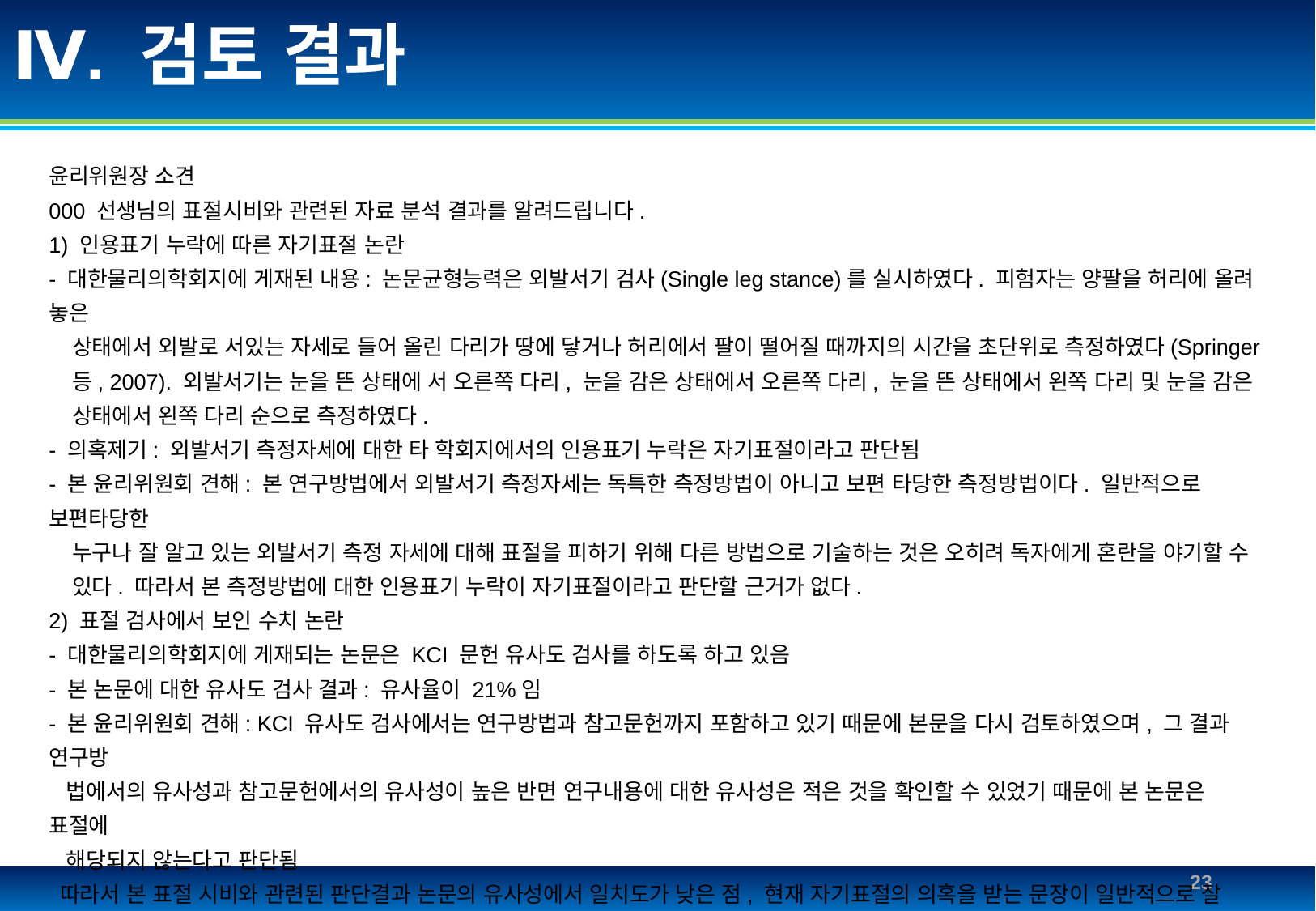

# Ⅳ. 검토 결과
윤리위원장 소견
000 선생님의 표절시비와 관련된 자료 분석 결과를 알려드립니다.
1) 인용표기 누락에 따른 자기표절 논란
- 대한물리의학회지에 게재된 내용: 논문균형능력은 외발서기 검사(Single leg stance)를 실시하였다. 피험자는 양팔을 허리에 올려 놓은
   상태에서 외발로 서있는 자세로 들어 올린 다리가 땅에 닿거나 허리에서 팔이 떨어질 때까지의 시간을 초단위로 측정하였다(Springer
   등, 2007). 외발서기는 눈을 뜬 상태에 서 오른쪽 다리, 눈을 감은 상태에서 오른쪽 다리, 눈을 뜬 상태에서 왼쪽 다리 및 눈을 감은
   상태에서 왼쪽 다리 순으로 측정하였다.
- 의혹제기: 외발서기 측정자세에 대한 타 학회지에서의 인용표기 누락은 자기표절이라고 판단됨
- 본 윤리위원회 견해: 본 연구방법에서 외발서기 측정자세는 독특한 측정방법이 아니고 보편 타당한 측정방법이다. 일반적으로 보편타당한
   누구나 잘 알고 있는 외발서기 측정 자세에 대해 표절을 피하기 위해 다른 방법으로 기술하는 것은 오히려 독자에게 혼란을 야기할 수
   있다. 따라서 본 측정방법에 대한 인용표기 누락이 자기표절이라고 판단할 근거가 없다.
2) 표절 검사에서 보인 수치 논란
- 대한물리의학회지에 게재되는 논문은 KCI 문헌 유사도 검사를 하도록 하고 있음
- 본 논문에 대한 유사도 검사 결과: 유사율이 21%임
- 본 윤리위원회 견해: KCI 유사도 검사에서는 연구방법과 참고문헌까지 포함하고 있기 때문에 본문을 다시 검토하였으며, 그 결과 연구방
  법에서의 유사성과 참고문헌에서의 유사성이 높은 반면 연구내용에 대한 유사성은 적은 것을 확인할 수 있었기 때문에 본 논문은 표절에
  해당되지 않는다고 판단됨
 따라서 본 표절 시비와 관련된 판단결과 논문의 유사성에서 일치도가 낮은 점, 현재 자기표절의 의혹을 받는 문장이 일반적으로 잘 알려
 진 보편타당한 측정방법으로 달리 표현할 필요가 없는 점을 감안하여 본 윤리위원회는 표절의혹이 제시된 본 논문의 내용이 표절이라고
 판단하기에 어려움이 있다고 생각됩니다. 이 문제가 원만하게 해결될 수 있길 바랍니다.
23
Silla university